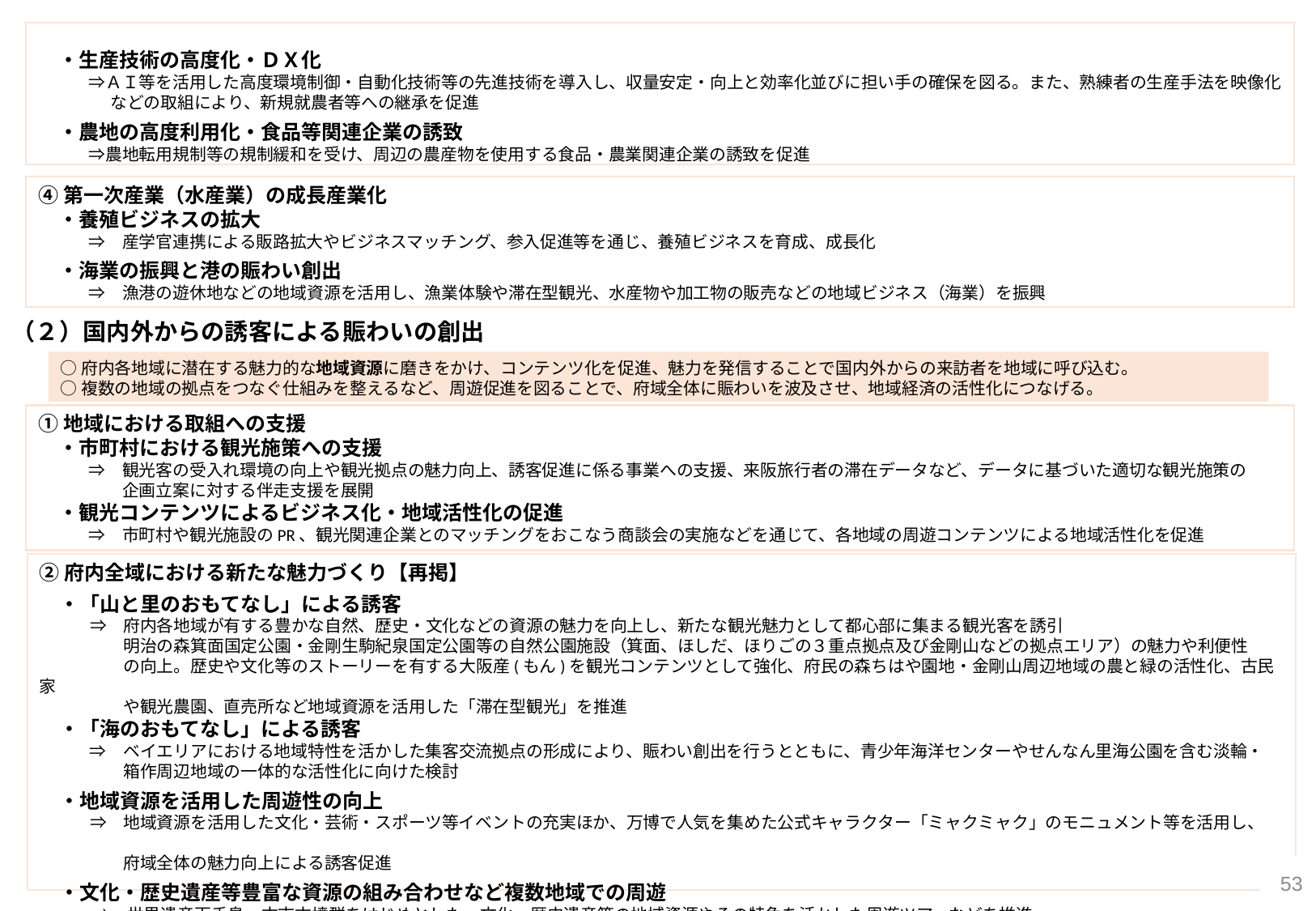

・生産技術の高度化・ＤＸ化
　　　⇒ＡＩ等を活用した高度環境制御・自動化技術等の先進技術を導入し、収量安定・向上と効率化並びに担い手の確保を図る。また、熟練者の生産手法を映像化などの取組により、新規就農者等への継承を促進
　・農地の高度利用化・食品等関連企業の誘致
　　　⇒農地転用規制等の規制緩和を受け、周辺の農産物を使用する食品・農業関連企業の誘致を促進
④第一次産業（水産業）の成長産業化
　・養殖ビジネスの拡大
　　　⇒　産学官連携による販路拡大やビジネスマッチング、参入促進等を通じ、養殖ビジネスを育成、成長化
　・海業の振興と港の賑わい創出
　　　⇒　漁港の遊休地などの地域資源を活用し、漁業体験や滞在型観光、水産物や加工物の販売などの地域ビジネス（海業）を振興
（２）国内外からの誘客による賑わいの創出
○府内各地域に潜在する魅力的な地域資源に磨きをかけ、コンテンツ化を促進、魅力を発信することで国内外からの来訪者を地域に呼び込む。
○複数の地域の拠点をつなぐ仕組みを整えるなど、周遊促進を図ることで、府域全体に賑わいを波及させ、地域経済の活性化につなげる。
①地域における取組への支援
　・市町村における観光施策への支援
　　　⇒　観光客の受入れ環境の向上や観光拠点の魅力向上、誘客促進に係る事業への支援、来阪旅行者の滞在データなど、データに基づいた適切な観光施策の
　　　　　企画立案に対する伴走支援を展開
　・観光コンテンツによるビジネス化・地域活性化の促進
　　　⇒　市町村や観光施設のPR、観光関連企業とのマッチングをおこなう商談会の実施などを通じて、各地域の周遊コンテンツによる地域活性化を促進
②府内全域における新たな魅力づくり【再掲】
　・「山と里のおもてなし」による誘客
　　　⇒　府内各地域が有する豊かな自然、歴史・文化などの資源の魅力を向上し、新たな観光魅力として都心部に集まる観光客を誘引
　　　　　明治の森箕面国定公園・金剛生駒紀泉国定公園等の自然公園施設（箕面、ほしだ、ほりごの３重点拠点及び金剛山などの拠点エリア）の魅力や利便性
　　　　　の向上。歴史や文化等のストーリーを有する大阪産(もん)を観光コンテンツとして強化、府民の森ちはや園地・金剛山周辺地域の農と緑の活性化、古民家
　　　　　や観光農園、直売所など地域資源を活用した「滞在型観光」を推進
　・「海のおもてなし」による誘客
　　　⇒　ベイエリアにおける地域特性を活かした集客交流拠点の形成により、賑わい創出を行うとともに、青少年海洋センターやせんなん里海公園を含む淡輪・
　　　　　箱作周辺地域の一体的な活性化に向けた検討
　・地域資源を活用した周遊性の向上
　　　⇒　地域資源を活用した文化・芸術・スポーツ等イベントの充実ほか、万博で人気を集めた公式キャラクター「ミャクミャク」のモニュメント等を活用し、
　　　　　府域全体の魅力向上による誘客促進
　・文化・歴史遺産等豊富な資源の組み合わせなど複数地域での周遊
　　　 ⇒　世界遺産百舌鳥・古市古墳群をはじめとした、文化・歴史遺産等の地域資源やその特色を活かした周遊ツアーなどを推進

53